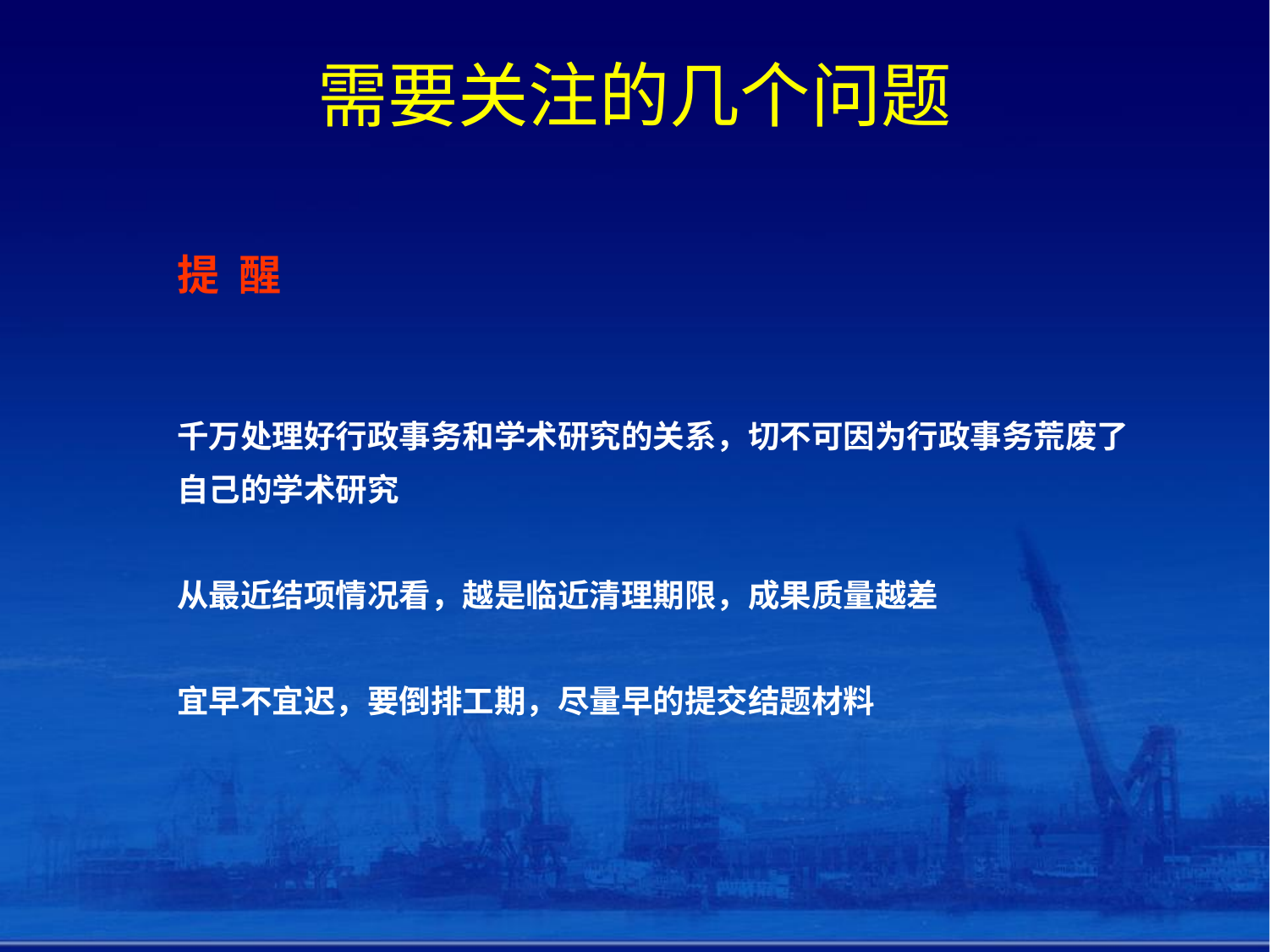

# 需要关注的几个问题
提  醒

千万处理好行政事务和学术研究的关系，切不可因为行政事务荒废了自己的学术研究

从最近结项情况看，越是临近清理期限，成果质量越差

宜早不宜迟，要倒排工期，尽量早的提交结题材料